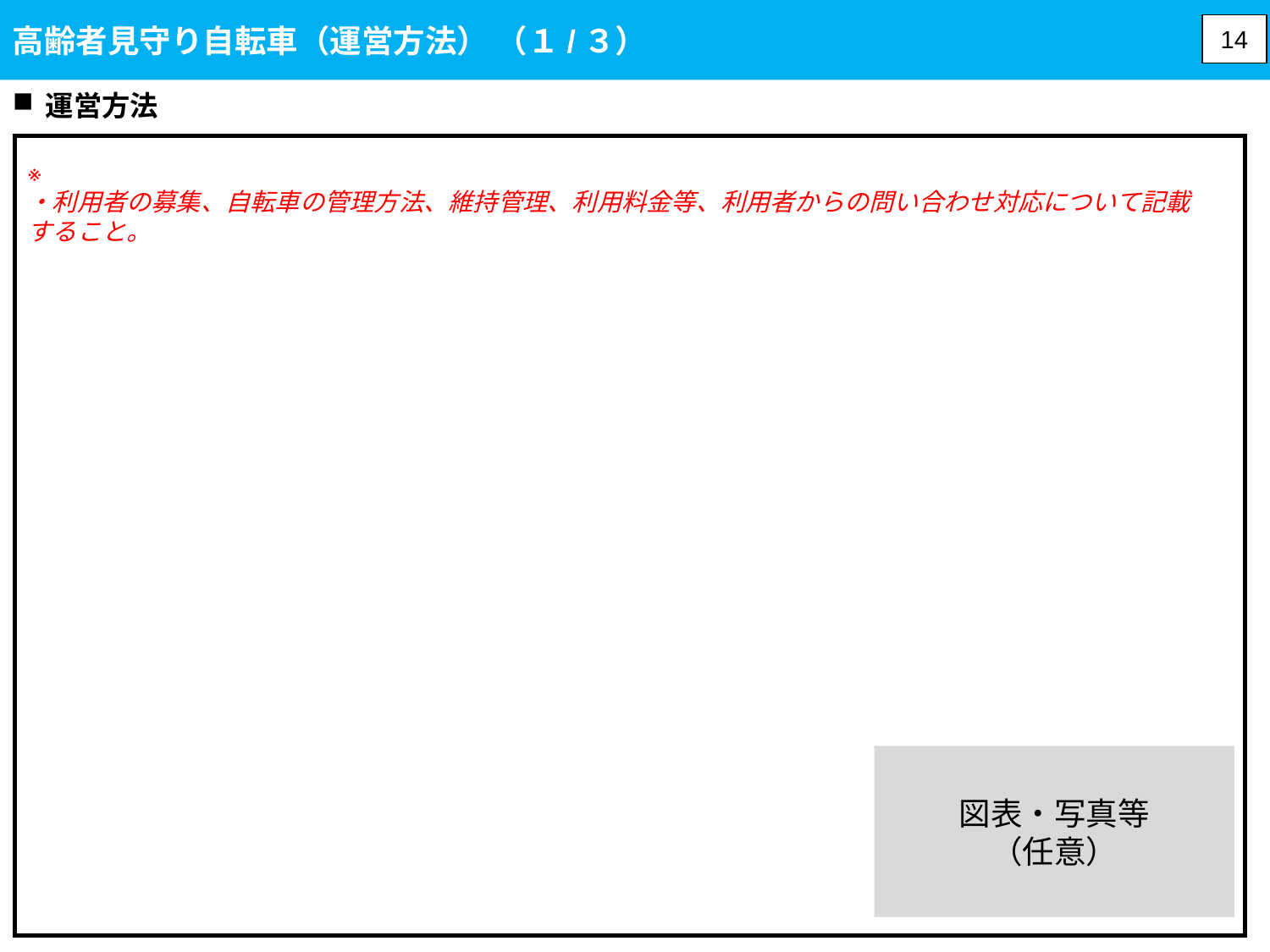

高齢者見守り自転車（運営方法） （１/３）
14
運営方法

※
・利用者の募集、自転車の管理方法、維持管理、利用料金等、利用者からの問い合わせ対応について記載すること。
図表・写真等
（任意）